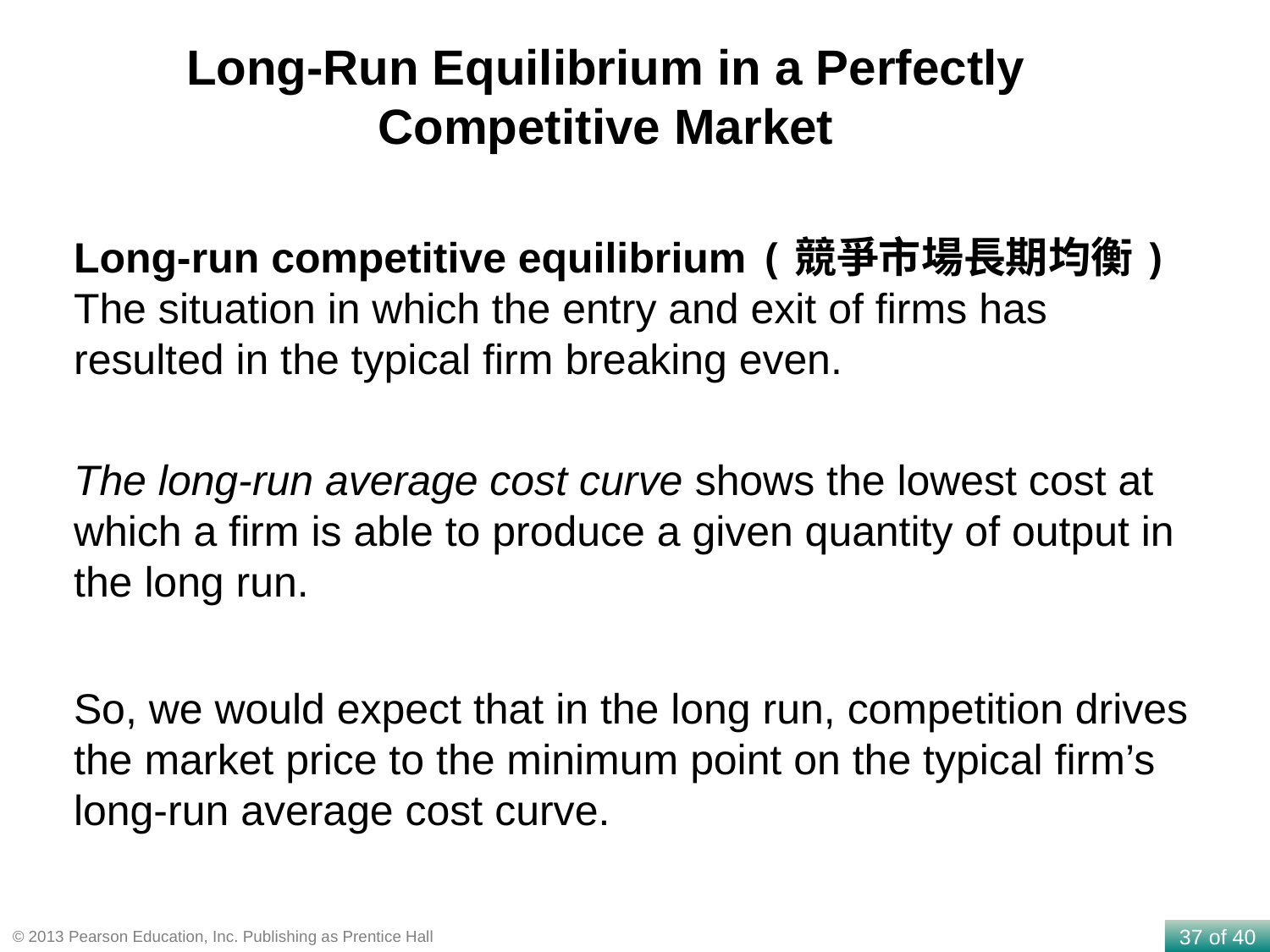

Long-Run Equilibrium in a Perfectly Competitive Market
Long-run competitive equilibrium (競爭市場長期均衡) The situation in which the entry and exit of firms has resulted in the typical firm breaking even.
The long-run average cost curve shows the lowest cost at which a firm is able to produce a given quantity of output in the long run.

So, we would expect that in the long run, competition drives the market price to the minimum point on the typical firm’s long-run average cost curve.